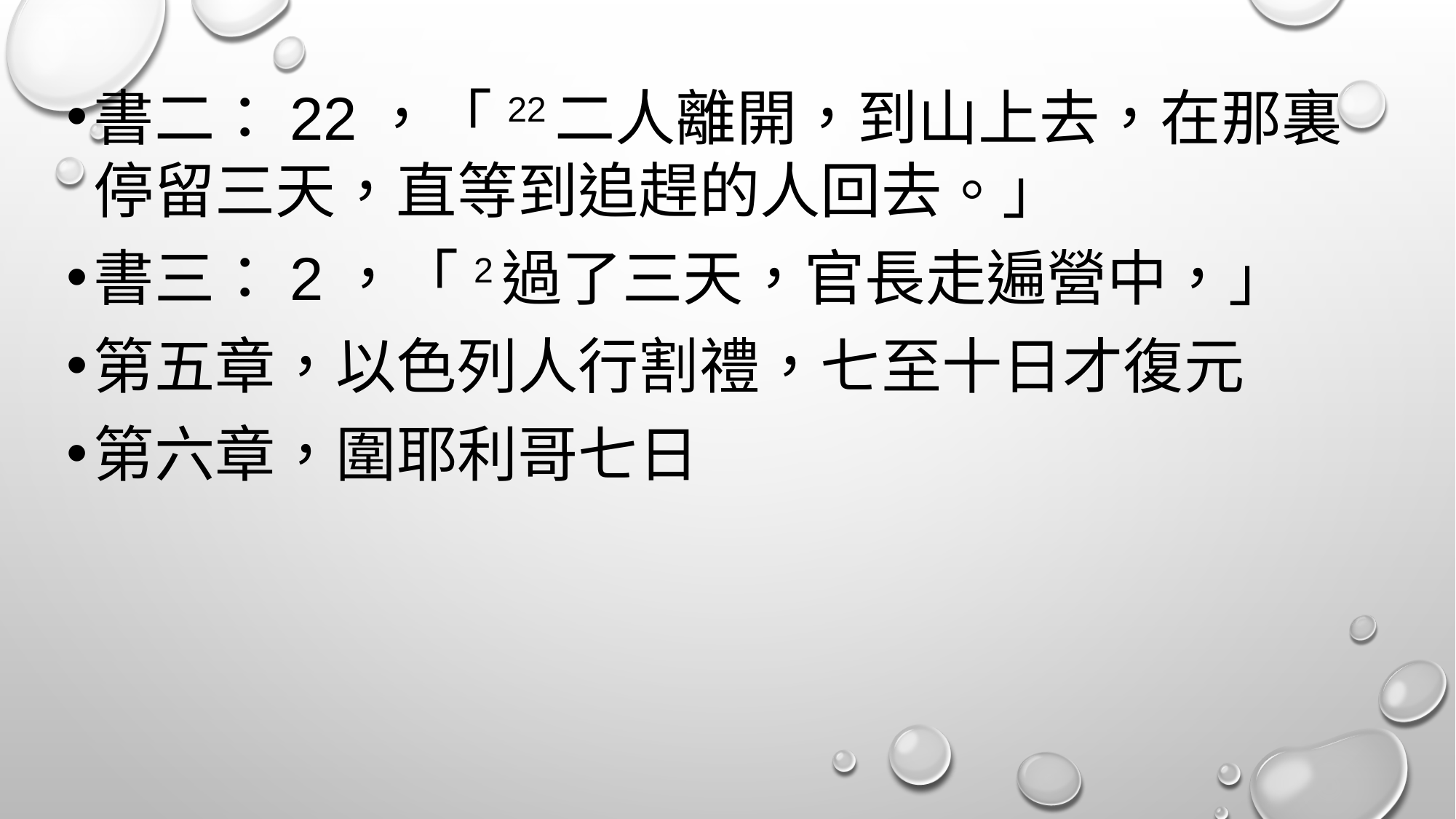

書二：22，「22二人離開，到山上去，在那裏停留三天，直等到追趕的人回去。」
書三：2，「2過了三天，官長走遍營中，」
第五章，以色列人行割禮，七至十日才復元
第六章，圍耶利哥七日